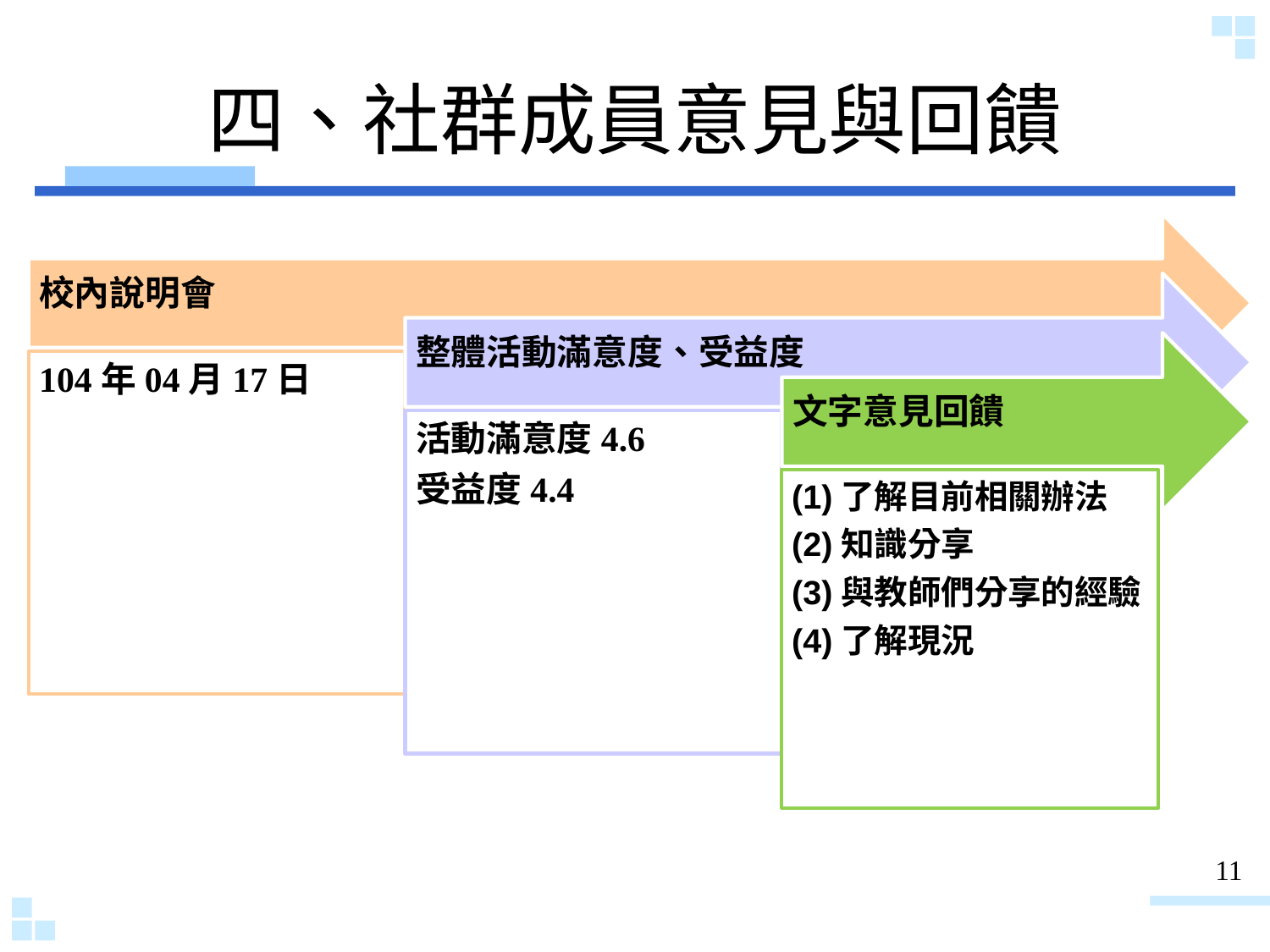

# 四、社群成員意見與回饋
校內說明會
104年04月17日
整體活動滿意度、受益度
活動滿意度4.6
受益度4.4
文字意見回饋
(1)了解目前相關辦法
(2)知識分享
(3)與教師們分享的經驗
(4)了解現況
11